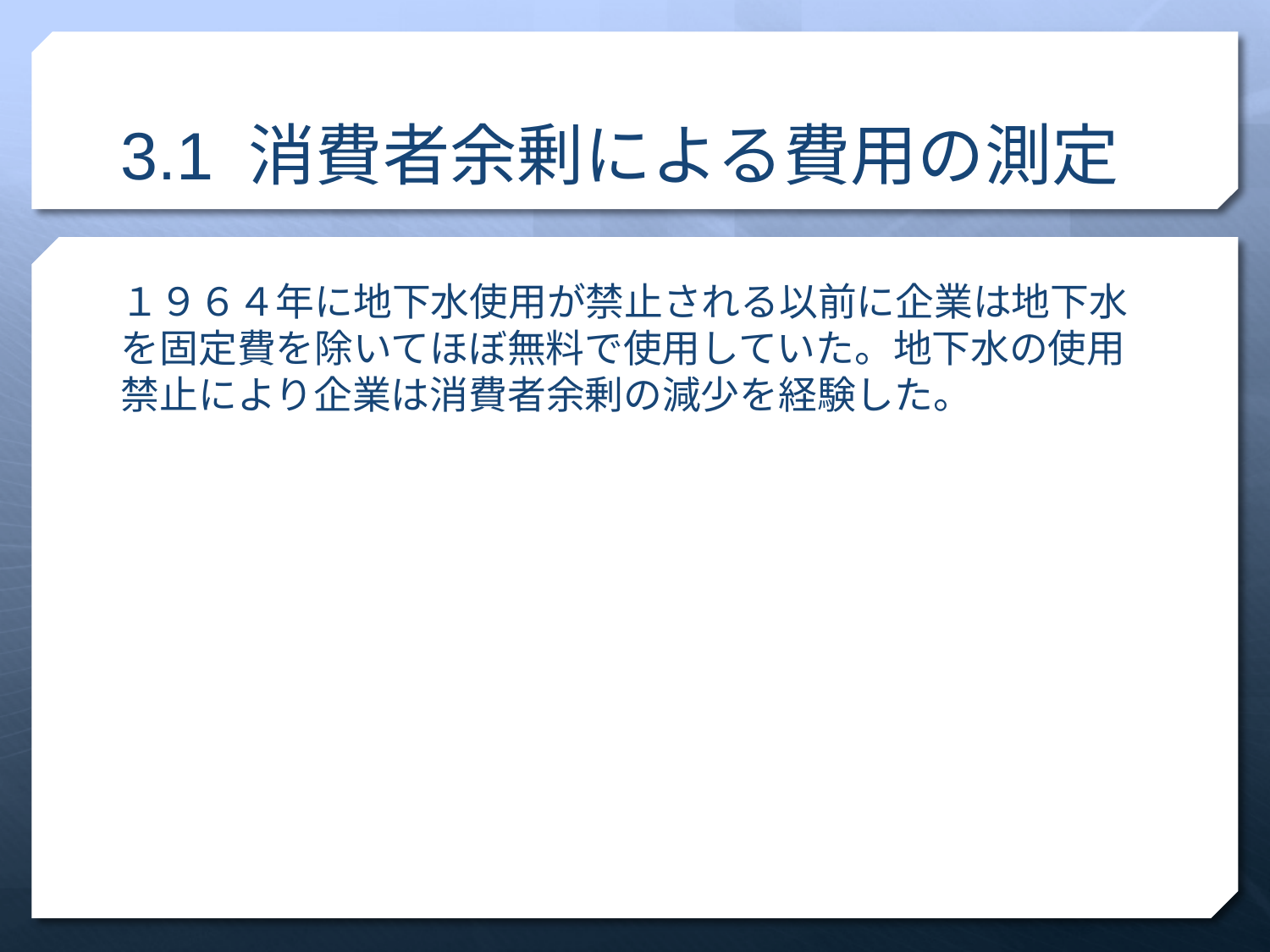

# 3.1 消費者余剰による費用の測定
１９６４年に地下水使用が禁止される以前に企業は地下水を固定費を除いてほぼ無料で使用していた。地下水の使用禁止により企業は消費者余剰の減少を経験した。